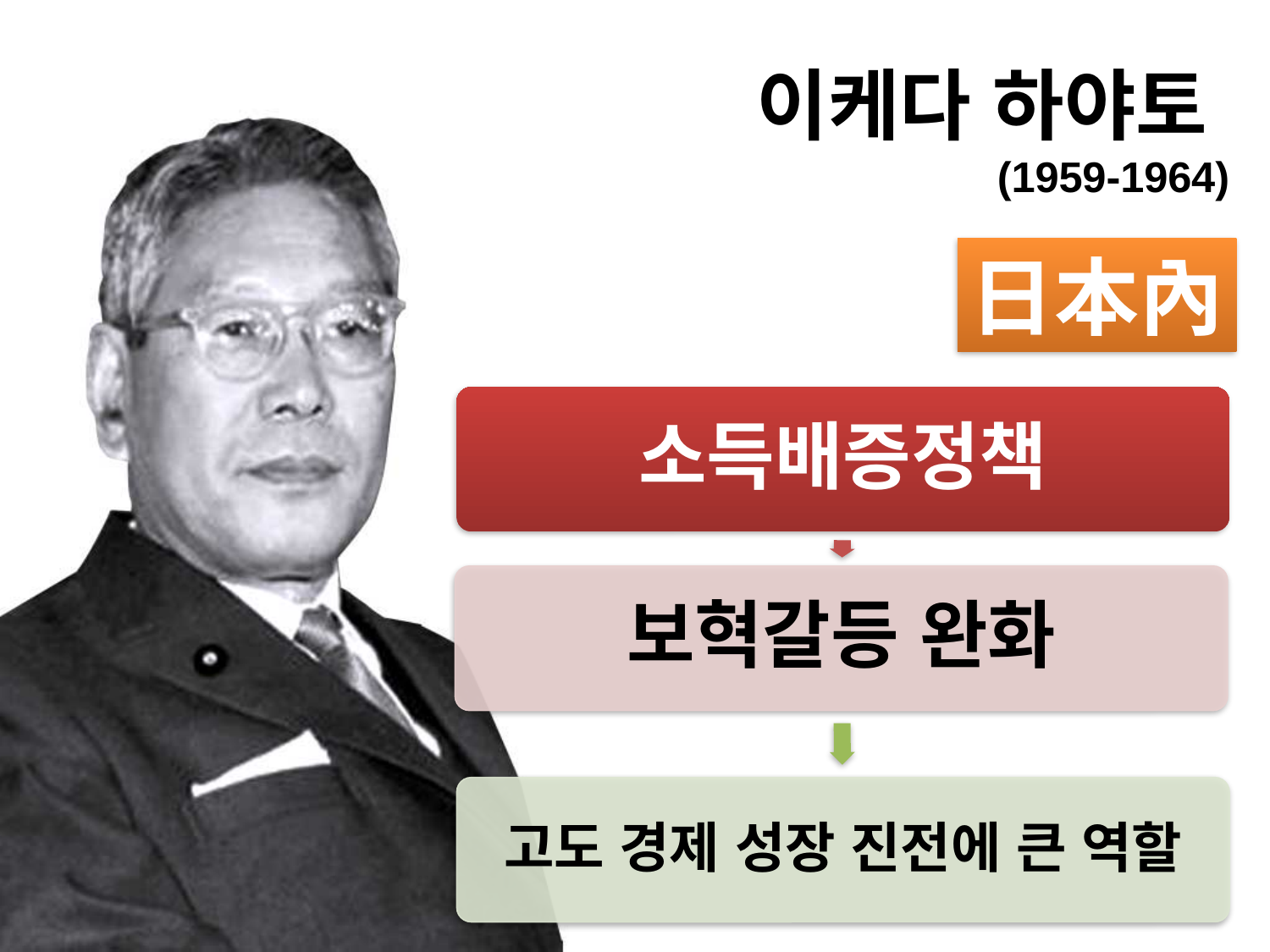

# 이케다 하야토 (1959-1964)
日本內
소득배증정책
보혁갈등 완화
고도 경제 성장 진전에 큰 역할